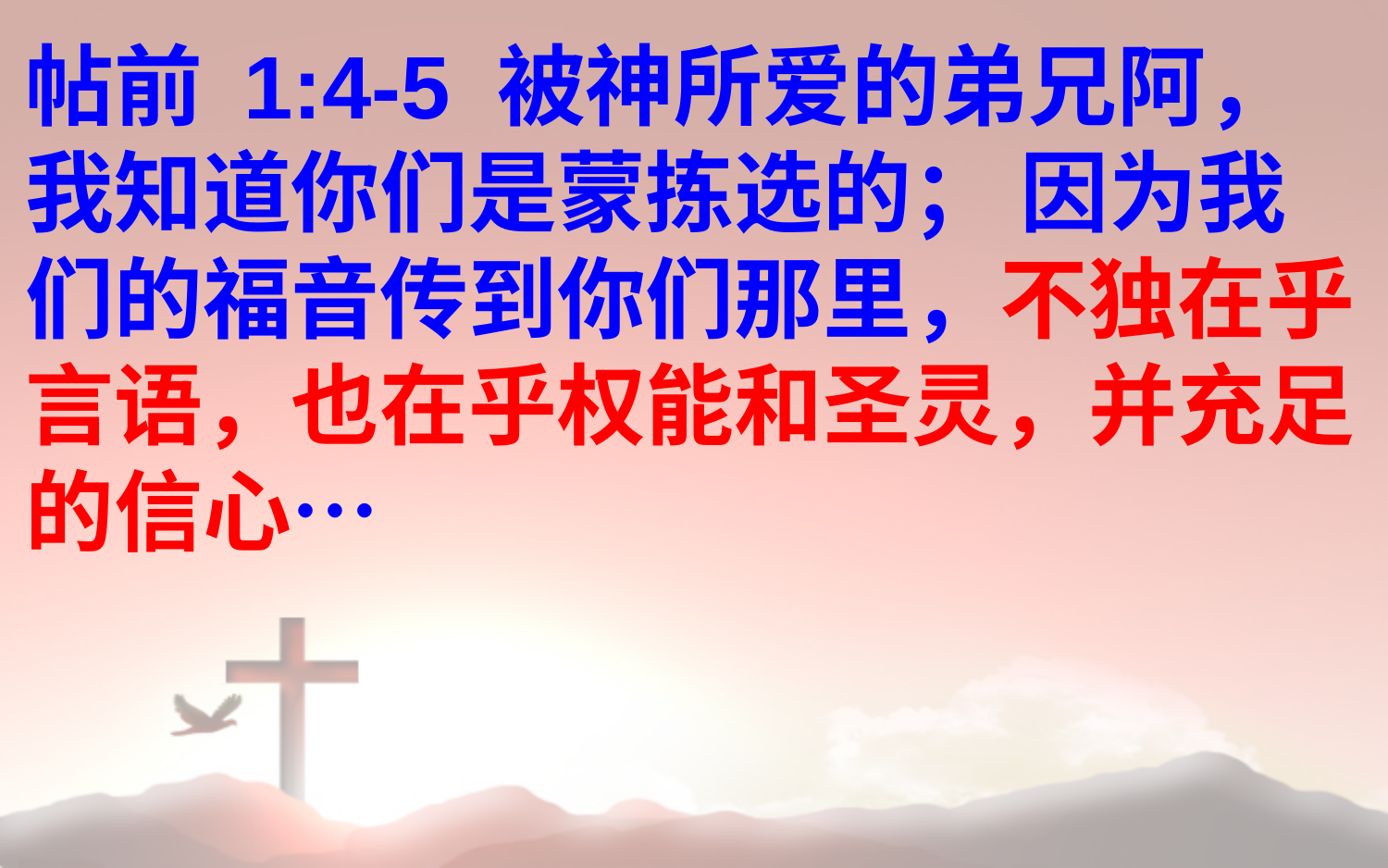

帖前 1:4-5 被神所爱的弟兄阿，我知道你们是蒙拣选的； 因为我们的福音传到你们那里，不独在乎言语，也在乎权能和圣灵，并充足的信心…